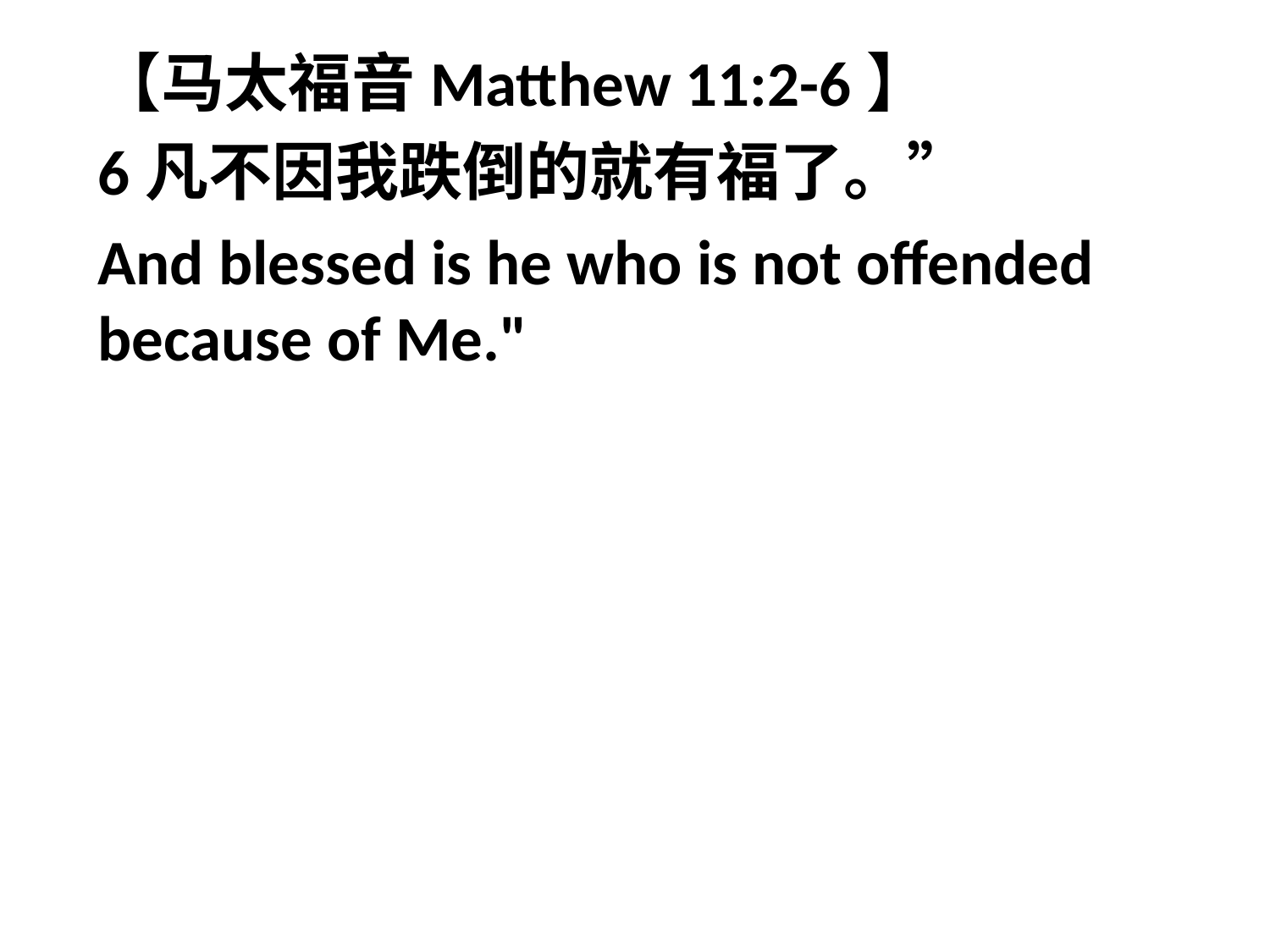

【马太福音Matthew 11:2-6】
6凡不因我跌倒的就有福了。”
And blessed is he who is not offended because of Me."